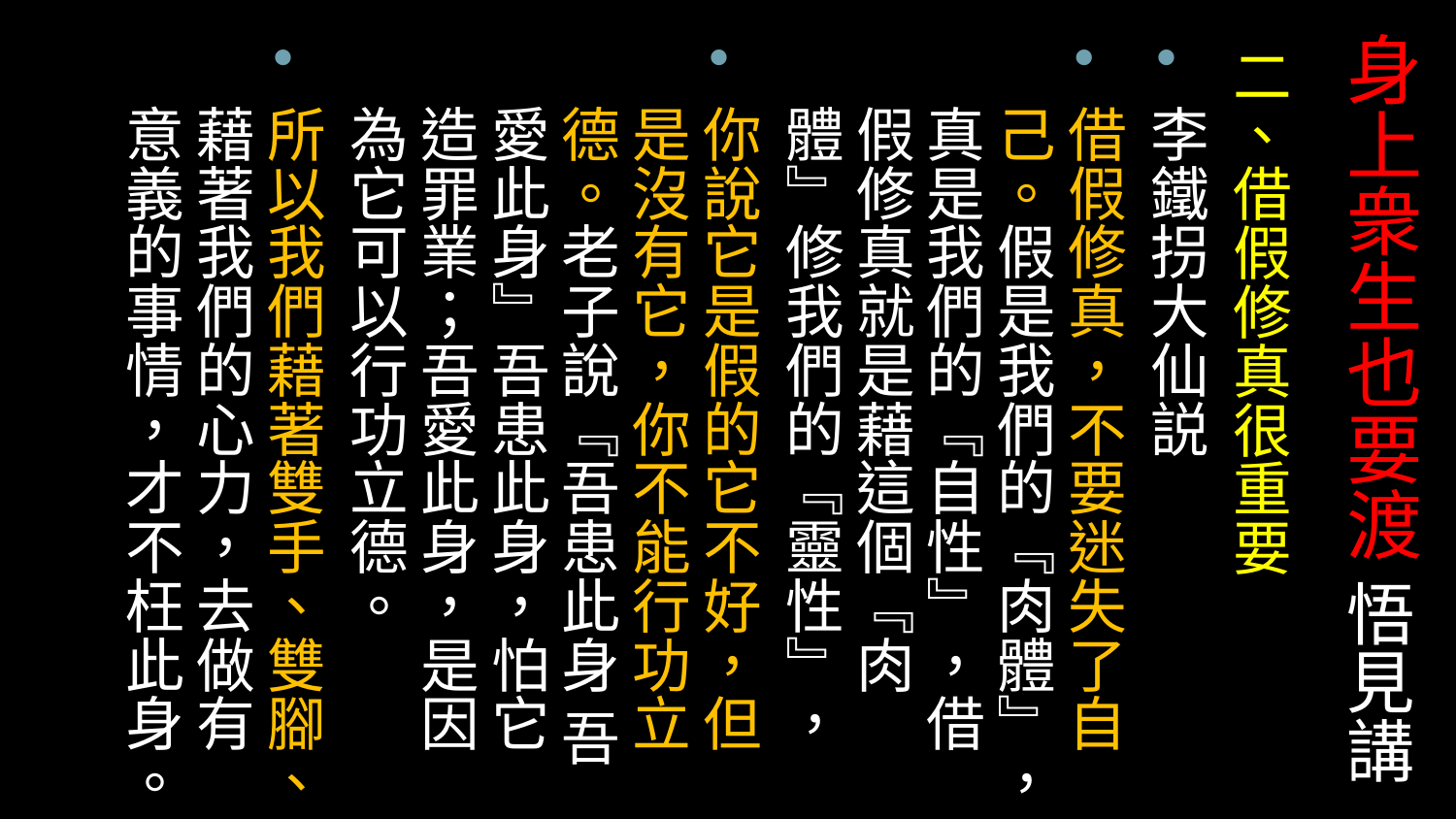

# 身上衆生也要渡 悟見講
二、借假修真很重要
李鐵拐大仙説
借假修真，不要迷失了自己。假是我們的『肉體』，真是我們的『自性』，借假修真就是藉這個『肉體』修我們的『靈性』，
你說它是假的它不好，但是沒有它，你不能行功立德。老子說『吾患此身 吾愛此身』吾患此身，怕它造罪業；吾愛此身，是因為它可以行功立德。
所以我們藉著雙手、雙腳、藉著我們的心力，去做有意義的事情，才不枉此身。